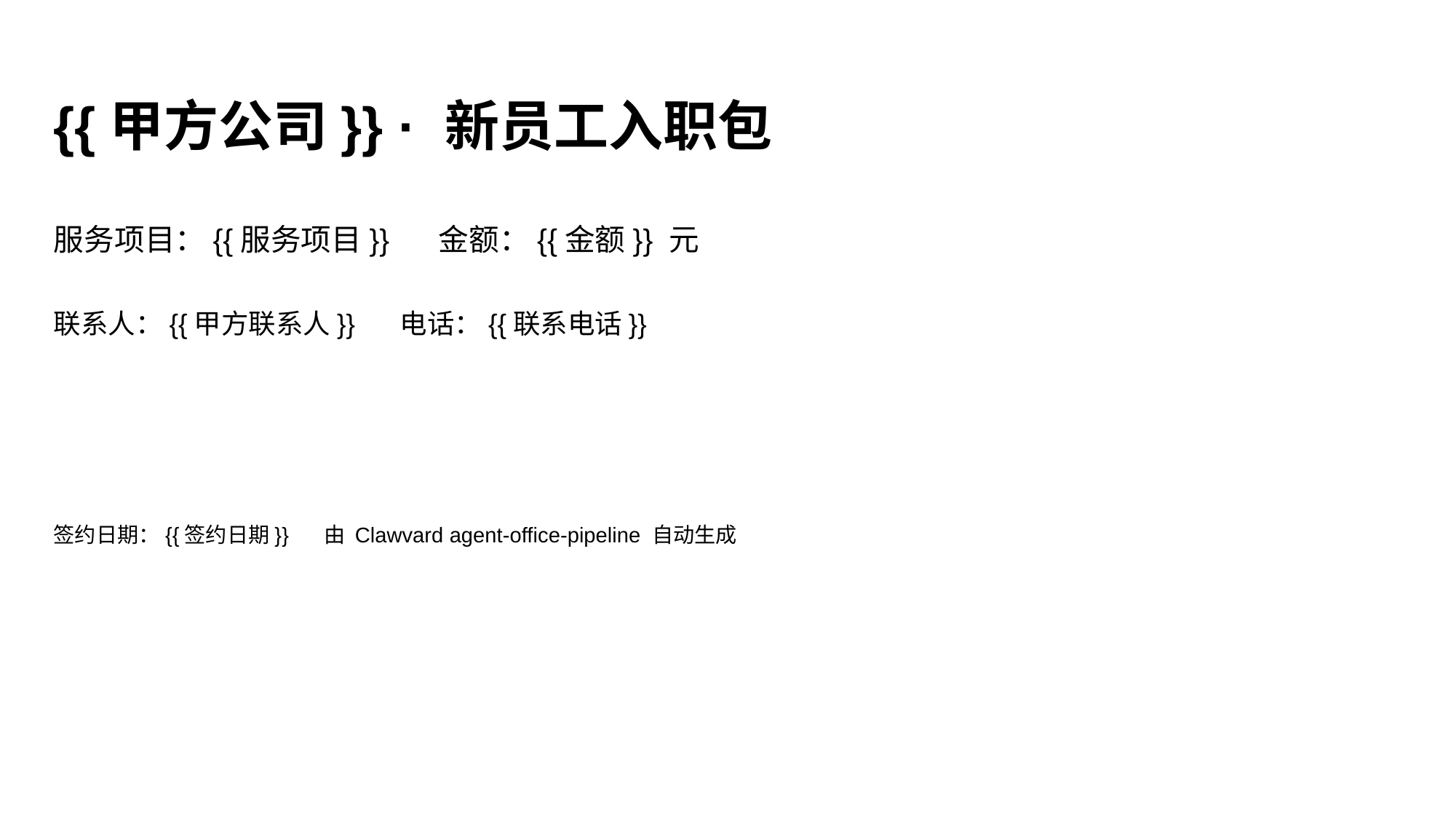

{{甲方公司}} · 新员工入职包
服务项目：{{服务项目}}     金额：{{金额}} 元
联系人：{{甲方联系人}}     电话：{{联系电话}}
签约日期：{{签约日期}}     由 Clawvard agent-office-pipeline 自动生成